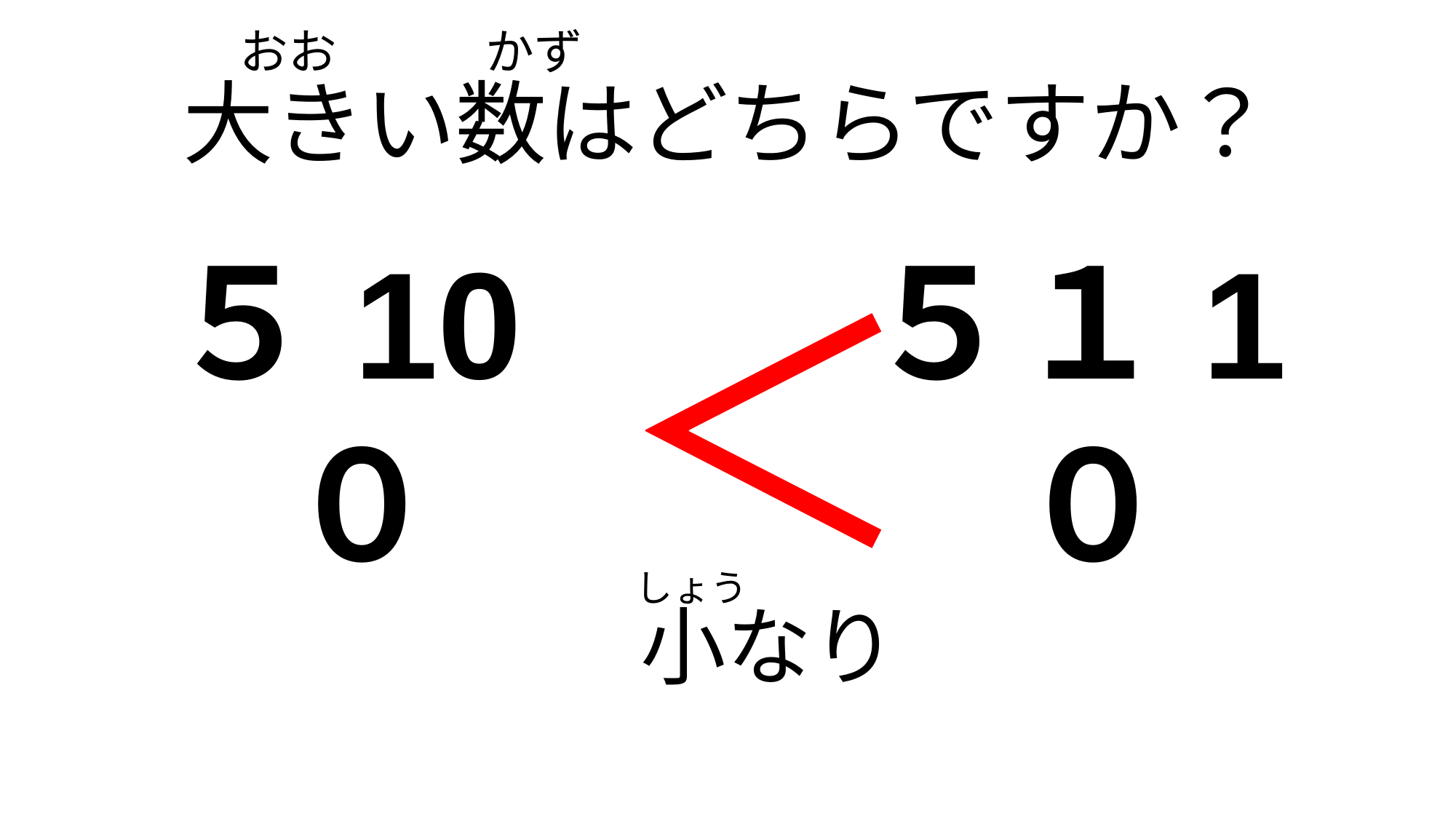

おお
かず
大きい数はどちらですか？
＜
５10０
５１1０
しょう
小なり